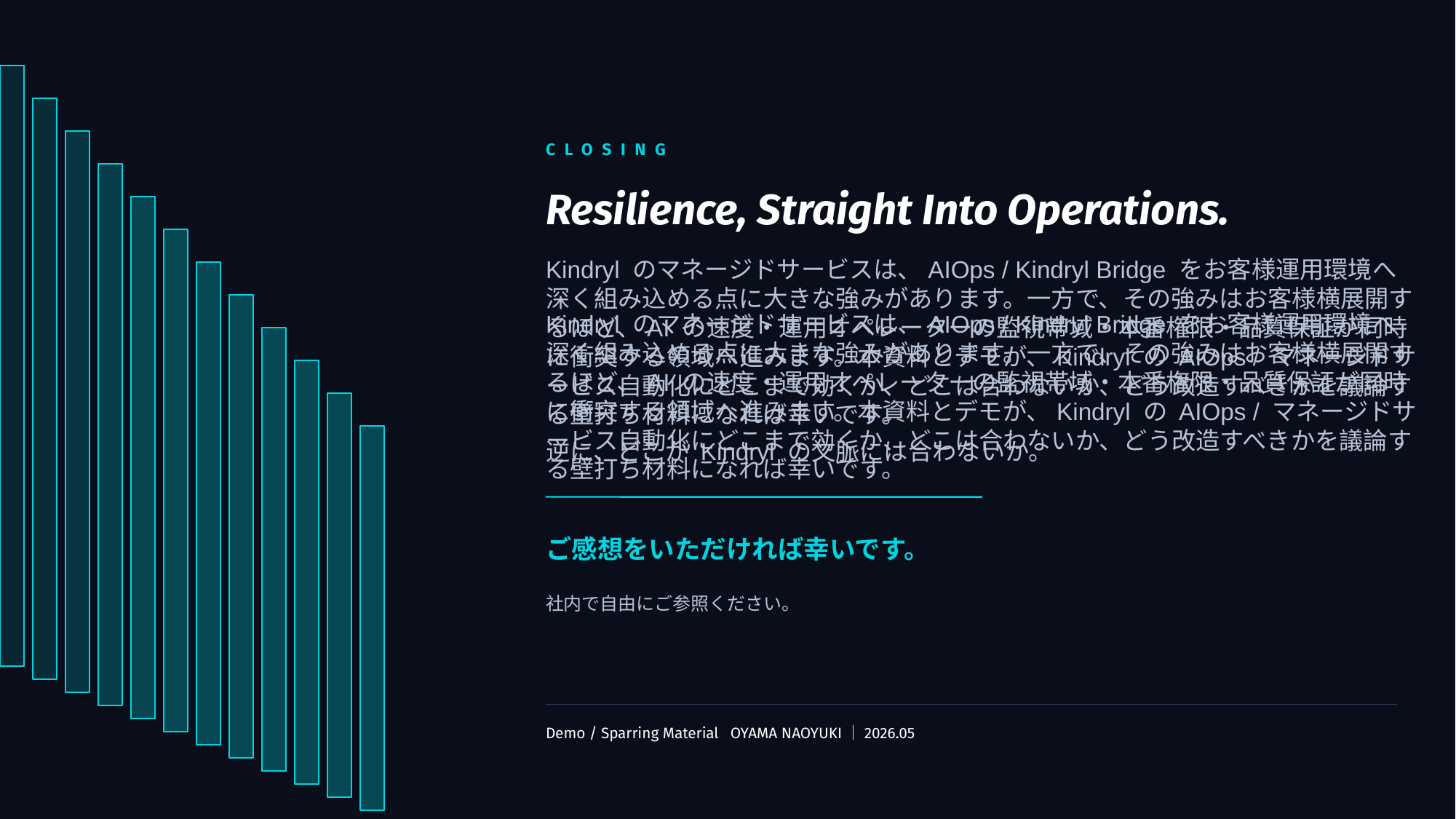

CLOSING

Resilience, Straight Into Operations.

Kindryl のマネージドサービスは、AIOps / Kindryl Bridge をお客様運用環境へ深く組み込める点に大きな強みがあります。一方で、その強みはお客様横展開するほど、AI の速度・運用オペレーターの監視帯域・本番権限・品質保証が同時に衝突する領域へ進みます。本資料とデモが、Kindryl の AIOps / マネージドサービス自動化にどこまで効くか、どこは合わないか、どう改造すべきかを議論する壁打ち材料になれば幸いです。

Kindryl のマネージドサービスは、AIOps / Kindryl Bridge をお客様運用環境へ深く組み込める点に大きな強みがあります。一方で、その強みはお客様横展開するほど、AI の速度・運用オペレーターの監視帯域・本番権限・品質保証が同時に衝突する領域へ進みます。本資料とデモが、Kindryl の AIOps / マネージドサービス自動化にどこまで効くか、どこは合わないか、どう改造すべきかを議論する壁打ち材料になれば幸いです。

逆に、どこが Kindryl の文脈には合わないか。

ご感想をいただければ幸いです。
社内で自由にご参照ください。

Demo / Sparring Material   OYAMA NAOYUKI｜2026.05